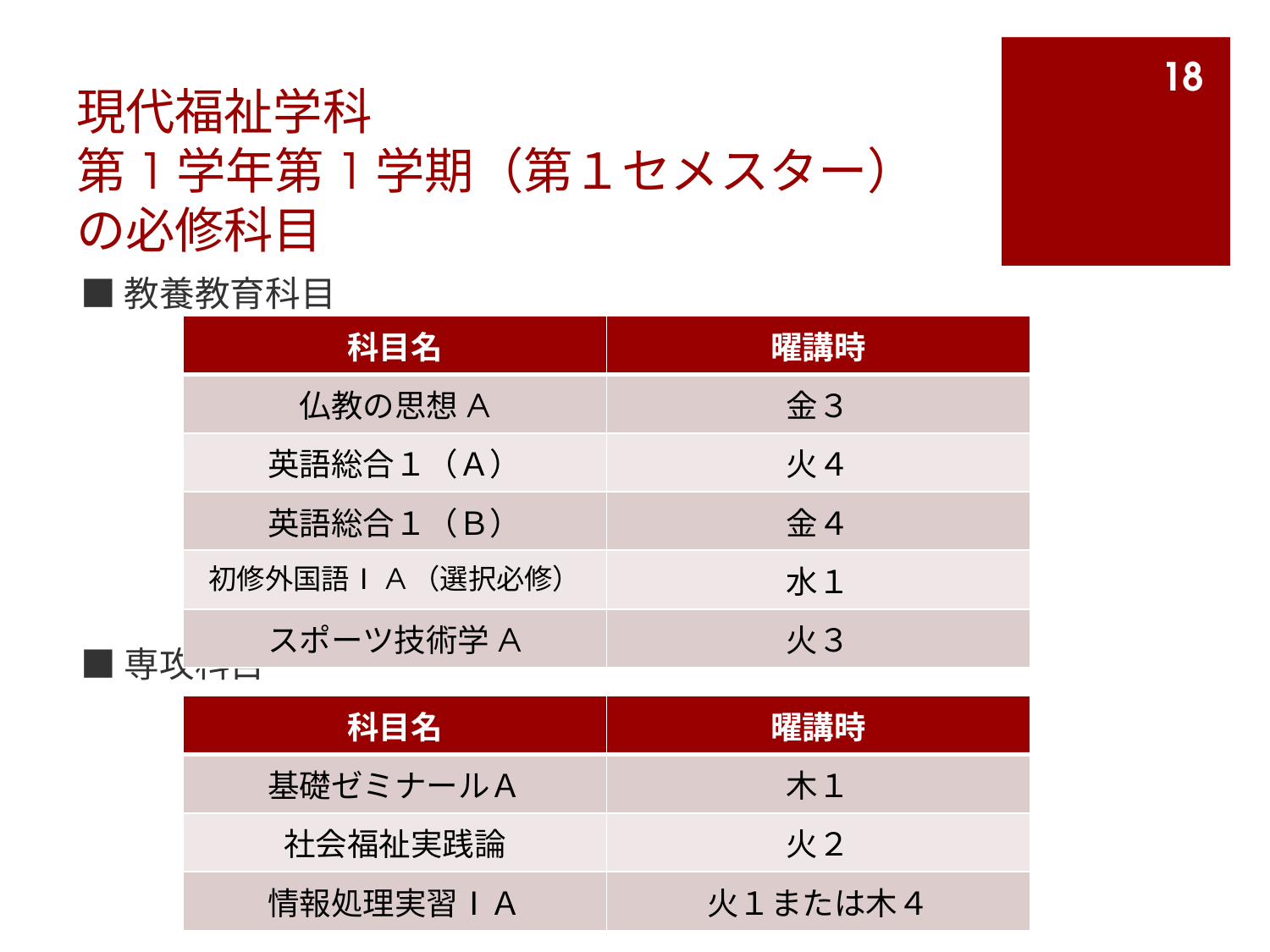

18
# 現代福祉学科 第1学年第1学期（第１セメスター）の必修科目
■教養教育科目

■専攻科目

| 科目名 | 曜講時 |
| --- | --- |
| 仏教の思想A | 金３ |
| 英語総合１（Ａ） | 火４ |
| 英語総合１（Ｂ） | 金４ |
| 初修外国語ⅠA（選択必修） | 水１ |
| スポーツ技術学A | 火３ |
| 科目名 | 曜講時 |
| --- | --- |
| 基礎ゼミナールＡ | 木１ |
| 社会福祉実践論 | 火２ |
| 情報処理実習ⅠＡ | 火１または木４ |